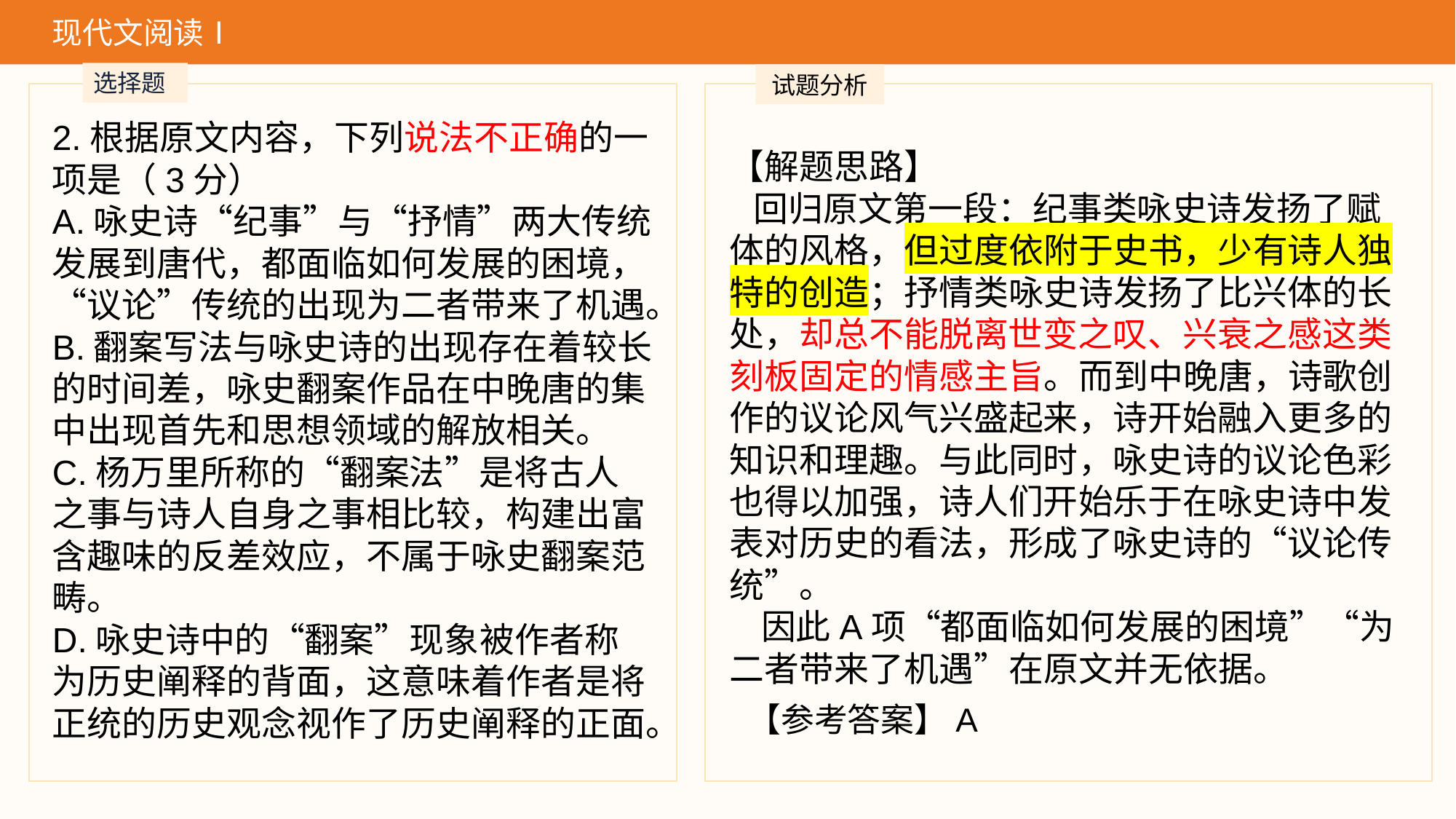

现代文阅读Ⅰ
选择题
试题分析

2.根据原文内容，下列说法不正确的一项是（3分）
A.咏史诗“纪事”与“抒情”两大传统发展到唐代，都面临如何发展的困境，“议论”传统的出现为二者带来了机遇。
B.翻案写法与咏史诗的出现存在着较长的时间差，咏史翻案作品在中晚唐的集中出现首先和思想领域的解放相关。
C.杨万里所称的“翻案法”是将古人之事与诗人自身之事相比较，构建出富含趣味的反差效应，不属于咏史翻案范畴。
D.咏史诗中的“翻案”现象被作者称为历史阐释的背面，这意味着作者是将正统的历史观念视作了历史阐释的正面。
【解题思路】
  回归原文第一段：纪事类咏史诗发扬了赋体的风格，但过度依附于史书，少有诗人独特的创造；抒情类咏史诗发扬了比兴体的长处，却总不能脱离世变之叹、兴衰之感这类刻板固定的情感主旨。而到中晚唐，诗歌创作的议论风气兴盛起来，诗开始融入更多的知识和理趣。与此同时，咏史诗的议论色彩也得以加强，诗人们开始乐于在咏史诗中发表对历史的看法，形成了咏史诗的“议论传统”。
   因此A项“都面临如何发展的困境”“为二者带来了机遇”在原文并无依据。

【参考答案】A